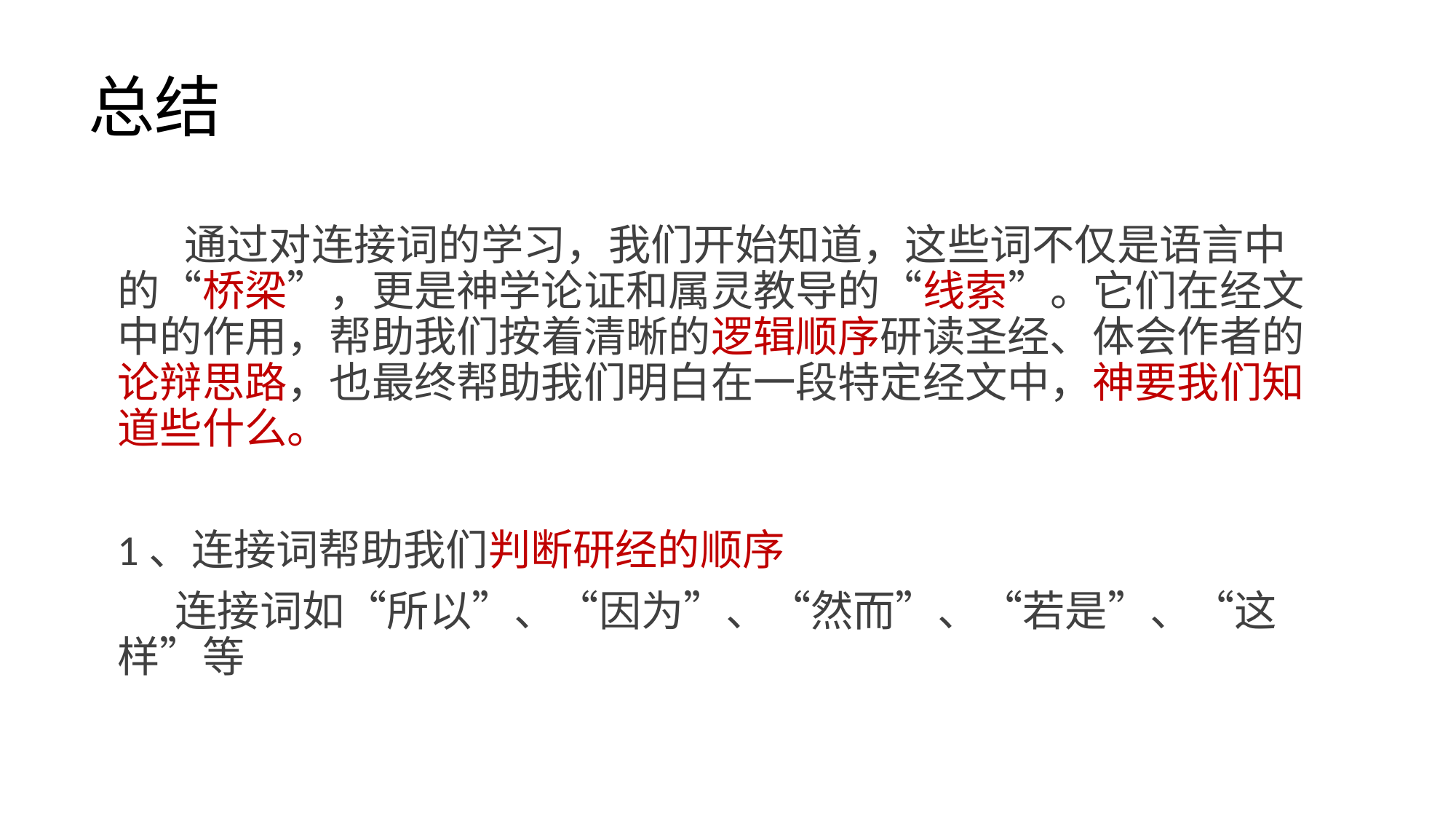

# 总结
      通过对连接词的学习，我们开始知道，这些词不仅是语言中的“桥梁”，更是神学论证和属灵教导的“线索”。它们在经文中的作用，帮助我们按着清晰的逻辑顺序研读圣经、体会作者的论辩思路，也最终帮助我们明白在一段特定经文中，神要我们知道些什么。

1、连接词帮助我们判断研经的顺序
     连接词如“所以”、“因为”、“然而”、“若是”、“这样”等